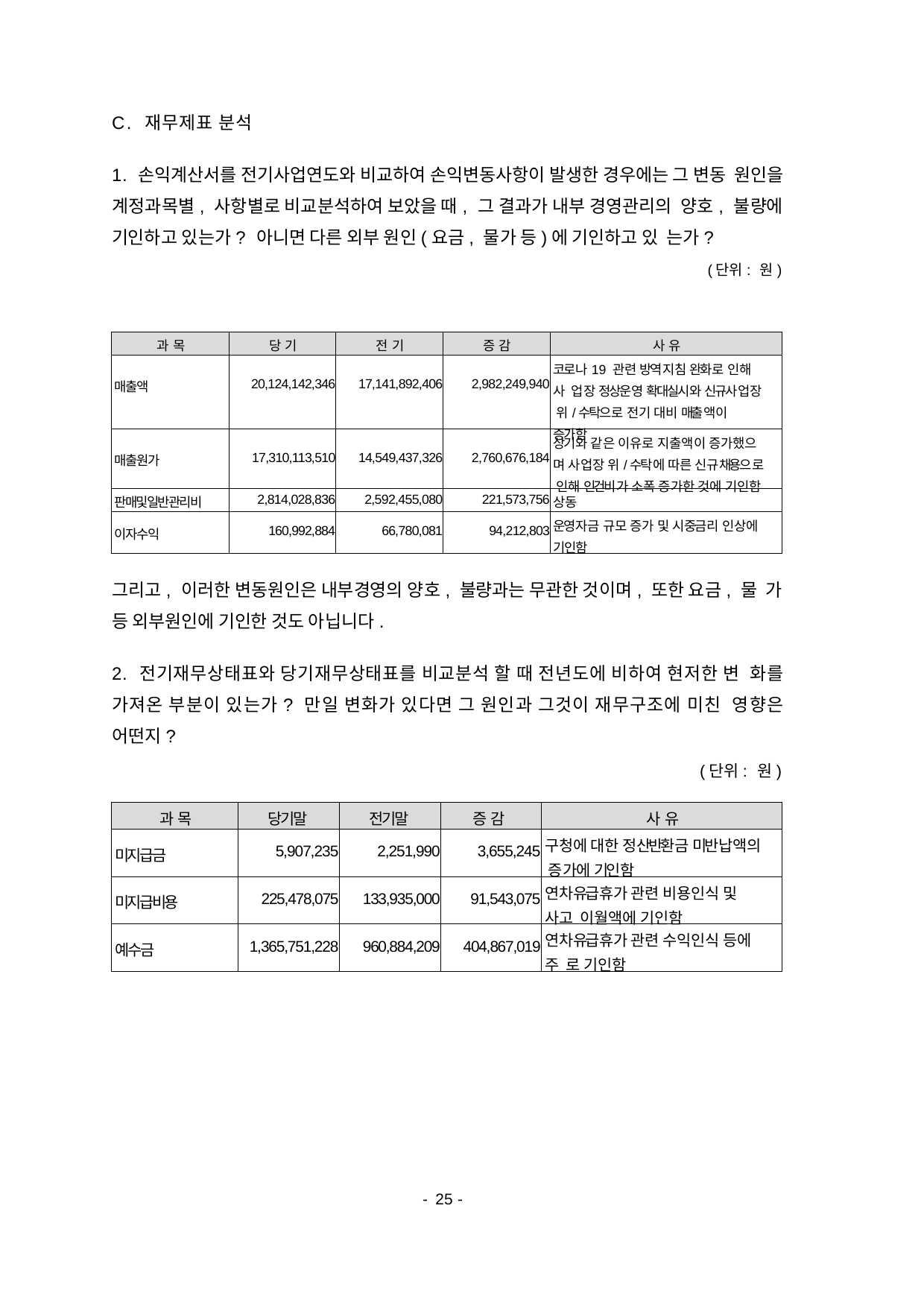

C. 재무제표 분석

1. 손익계산서를 전기사업연도와 비교하여 손익변동사항이 발생한 경우에는 그 변동  원인을 계정과목별, 사항별로 비교분석하여 보았을 때, 그 결과가 내부 경영관리의  양호, 불량에 기인하고 있는가? 아니면 다른 외부 원인(요금, 물가 등)에 기인하고 있  는가?
(단위: 원)
| 과 목 | 당 기 | 전 기 | 증 감 | 사 유 |
| --- | --- | --- | --- | --- |
| 매출액 | 20,124,142,346 | 17,141,892,406 | 2,982,249,940 | 코로나19 관련 방역지침 완화로 인해 사 업장 정상운영 확대실시와 신규사업장 위/수탁으로 전기 대비 매출액이 증가함 |
| 매출원가 | 17,310,113,510 | 14,549,437,326 | 2,760,676,184 | 상기와 같은 이유로 지출액이 증가했으 며 사업장 위/수탁에 따른 신규채용으로 인해 인건비가 소폭 증가한 것에 기인함 |
| 판매및일반관리비 | 2,814,028,836 | 2,592,455,080 | 221,573,756 | 상동 |
| 이자수익 | 160,992,884 | 66,780,081 | 94,212,803 | 운영자금 규모 증가 및 시중금리 인상에 기인함 |
그리고, 이러한 변동원인은 내부경영의 양호, 불량과는 무관한 것이며, 또한 요금, 물  가 등 외부원인에 기인한 것도 아닙니다.

2. 전기재무상태표와 당기재무상태표를 비교분석 할 때 전년도에 비하여 현저한 변  화를 가져온 부분이 있는가? 만일 변화가 있다면 그 원인과 그것이 재무구조에 미친  영향은 어떤지?
(단위: 원)
| 과 목 | 당기말 | 전기말 | 증 감 | 사 유 |
| --- | --- | --- | --- | --- |
| 미지급금 | 5,907,235 | 2,251,990 | 3,655,245 | 구청에 대한 정산반환금 미반납액의 증가에 기인함 |
| 미지급비용 | 225,478,075 | 133,935,000 | 91,543,075 | 연차유급휴가 관련 비용인식 및 사고 이월액에 기인함 |
| 예수금 | 1,365,751,228 | 960,884,209 | 404,867,019 | 연차유급휴가 관련 수익인식 등에 주 로 기인함 |
- 25 -